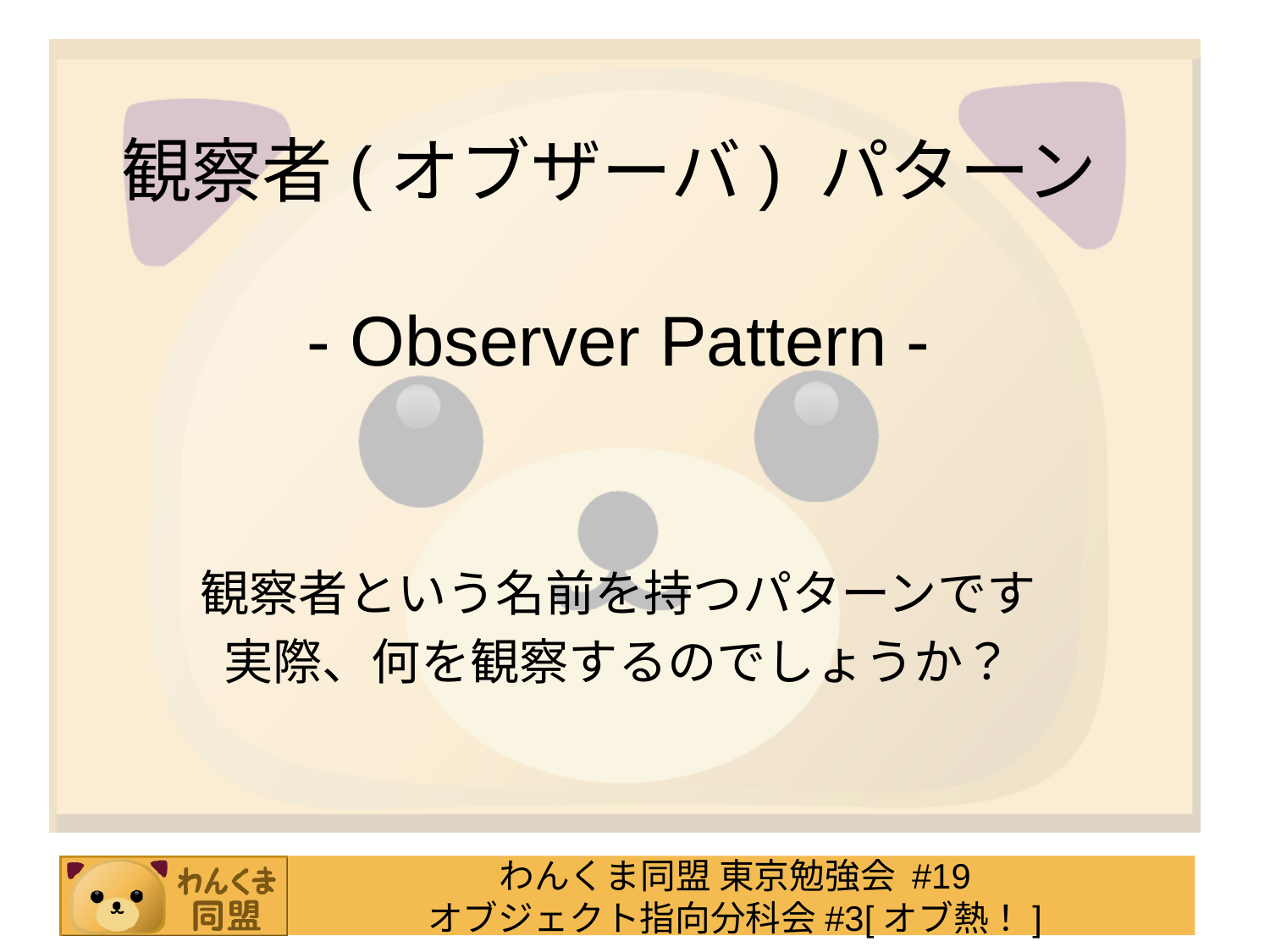

観察者(オブザーバ) パターン

 - Observer Pattern -
観察者という名前を持つパターンです
実際、何を観察するのでしょうか？